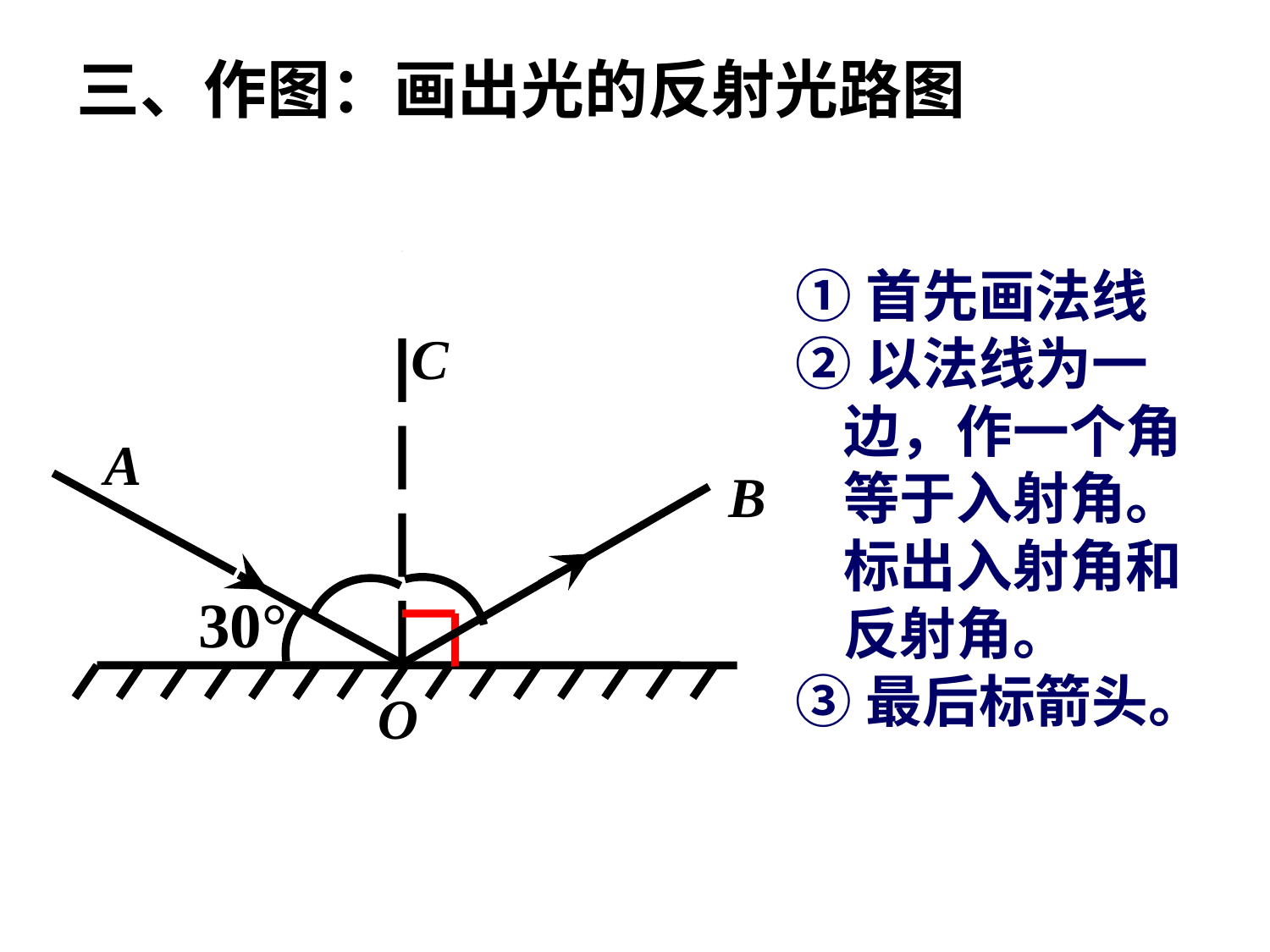

# 三、作图：画出光的反射光路图

①首先画法线
②以法线为一边，作一个角等于入射角。
标出入射角和反射角。
③最后标箭头。
C

A

B

30°

O